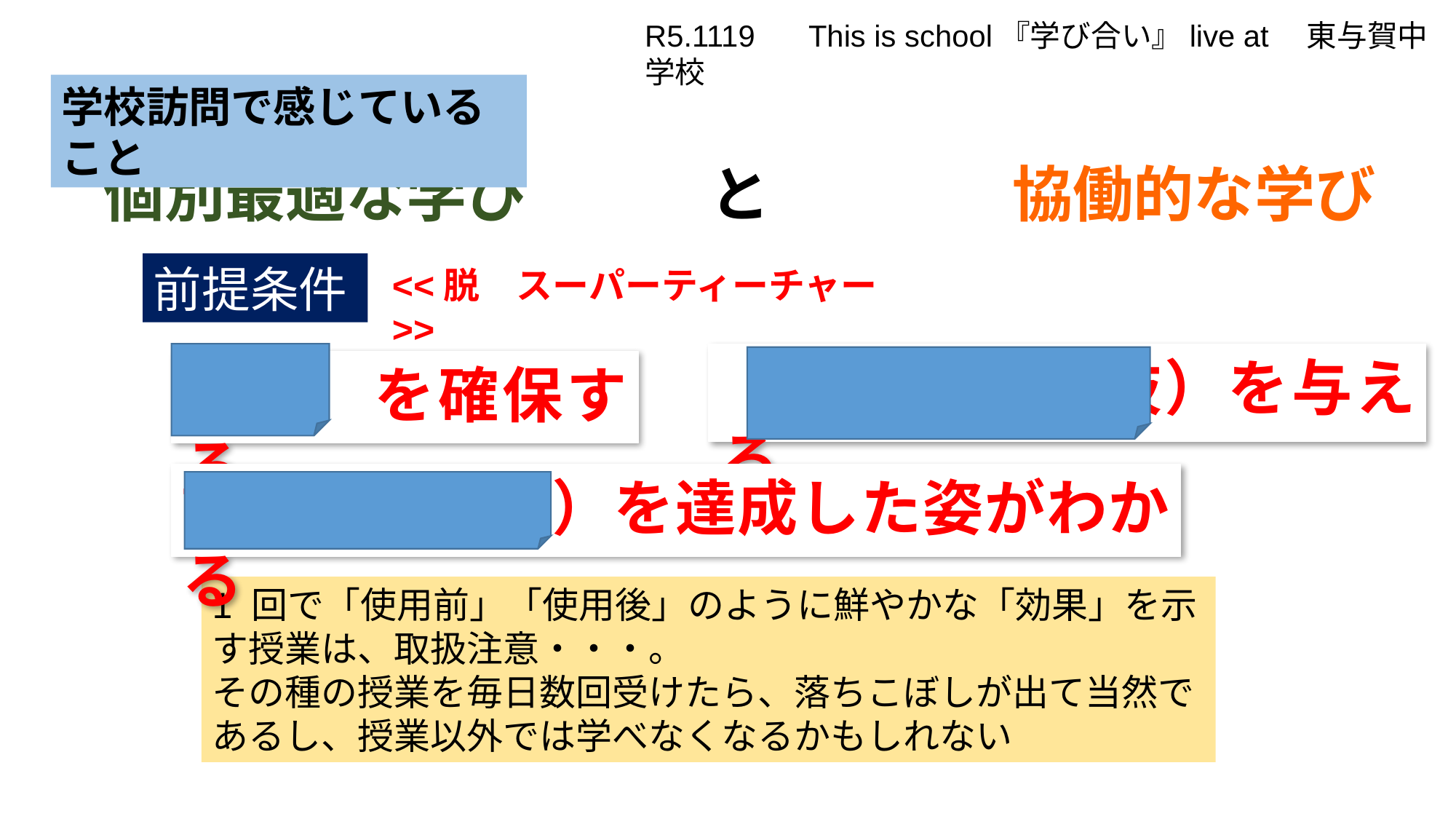

R5.1119 　This is school『学び合い』live at　東与賀中学校
学校訪問で感じていること
個別最適な学び　　　と　　　　協働的な学び
前提条件
<<脱　スーパーティーチャー>>

　裁量（選択肢）を与える

時間　を確保する

課題（めあて）を達成した姿がわかる

1 回で「使用前」「使用後」のように鮮やかな「効果」を示す授業は、取扱注意・・・。
その種の授業を毎日数回受けたら、落ちこぼしが出て当然であるし、授業以外では学べなくなるかもしれない